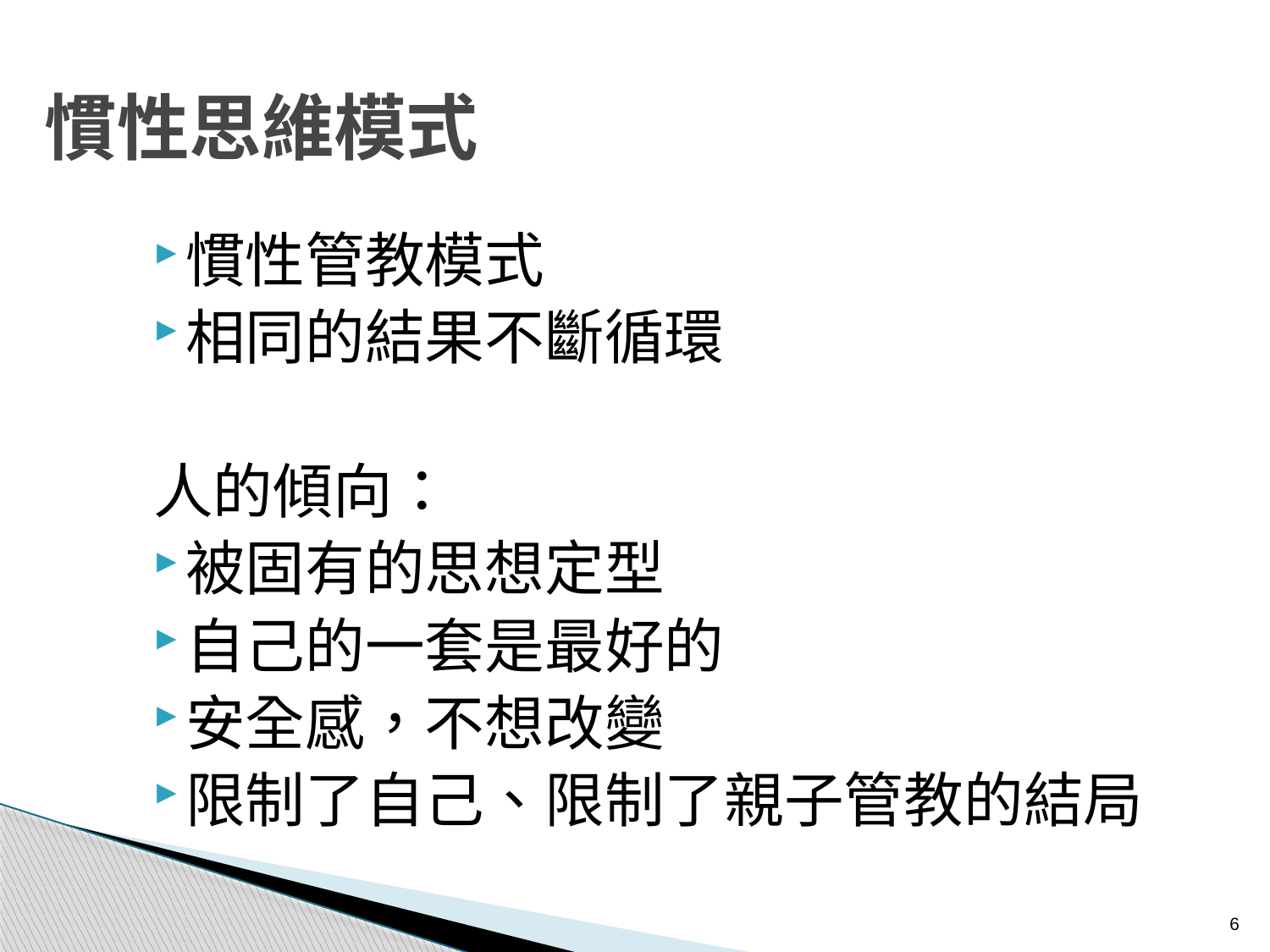

慣性思維模式
慣性管教模式
相同的結果不斷循環

人的傾向：
被固有的思想定型
自己的一套是最好的
安全感，不想改變
限制了自己、限制了親子管教的結局

6